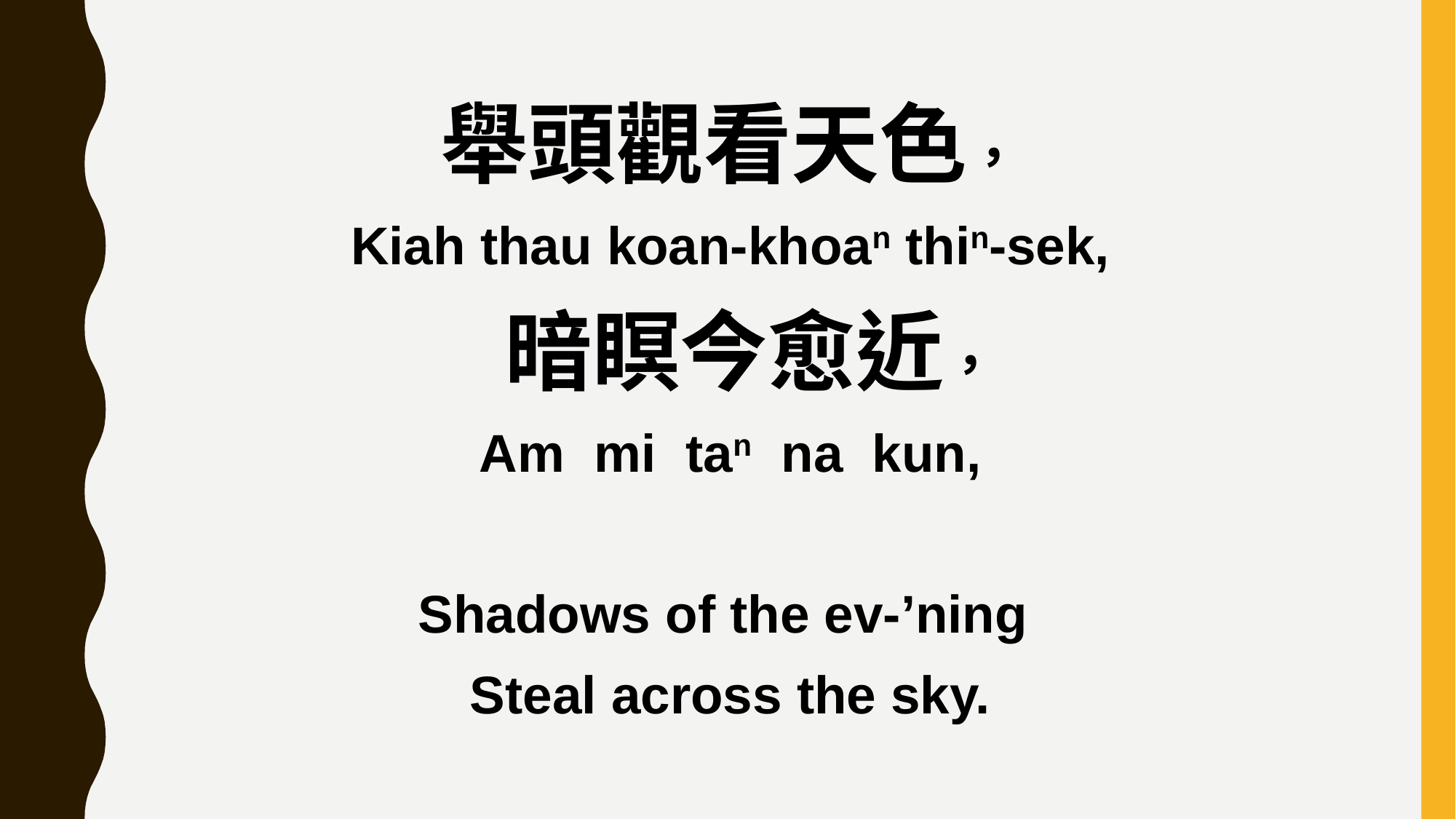

舉頭觀看天色，
Kiah thau koan-khoan thin-sek,
 暗瞑今愈近，
Am  mi  tan  na  kun,

Shadows of the ev-’ning
Steal across the sky.